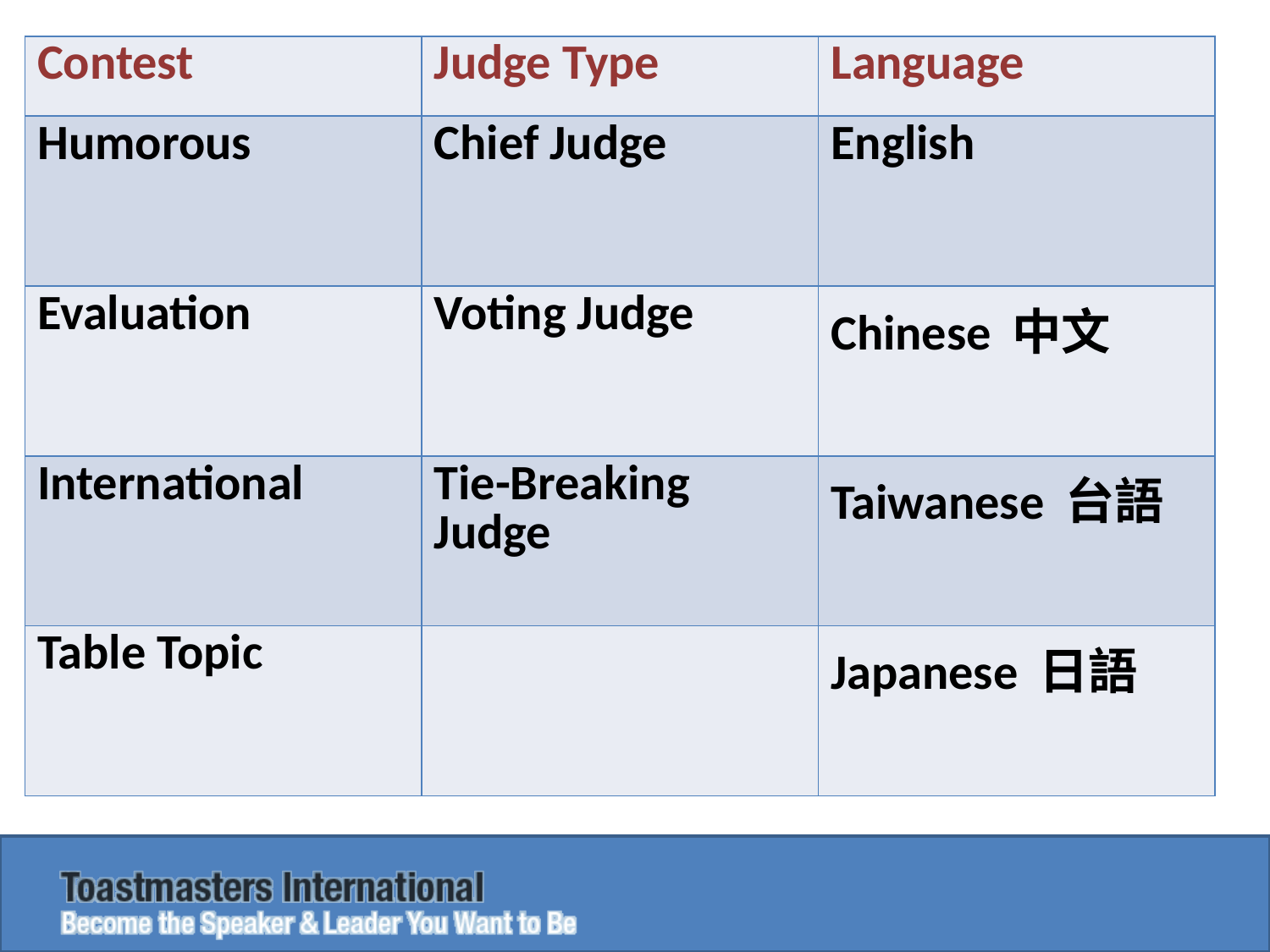

| Contest | Judge Type | Language |
| --- | --- | --- |
| Humorous | Chief Judge | English |
| Evaluation | Voting Judge | Chinese 中文 |
| International | Tie-Breaking Judge | Taiwanese 台語 |
| Table Topic |  | Japanese 日語 |